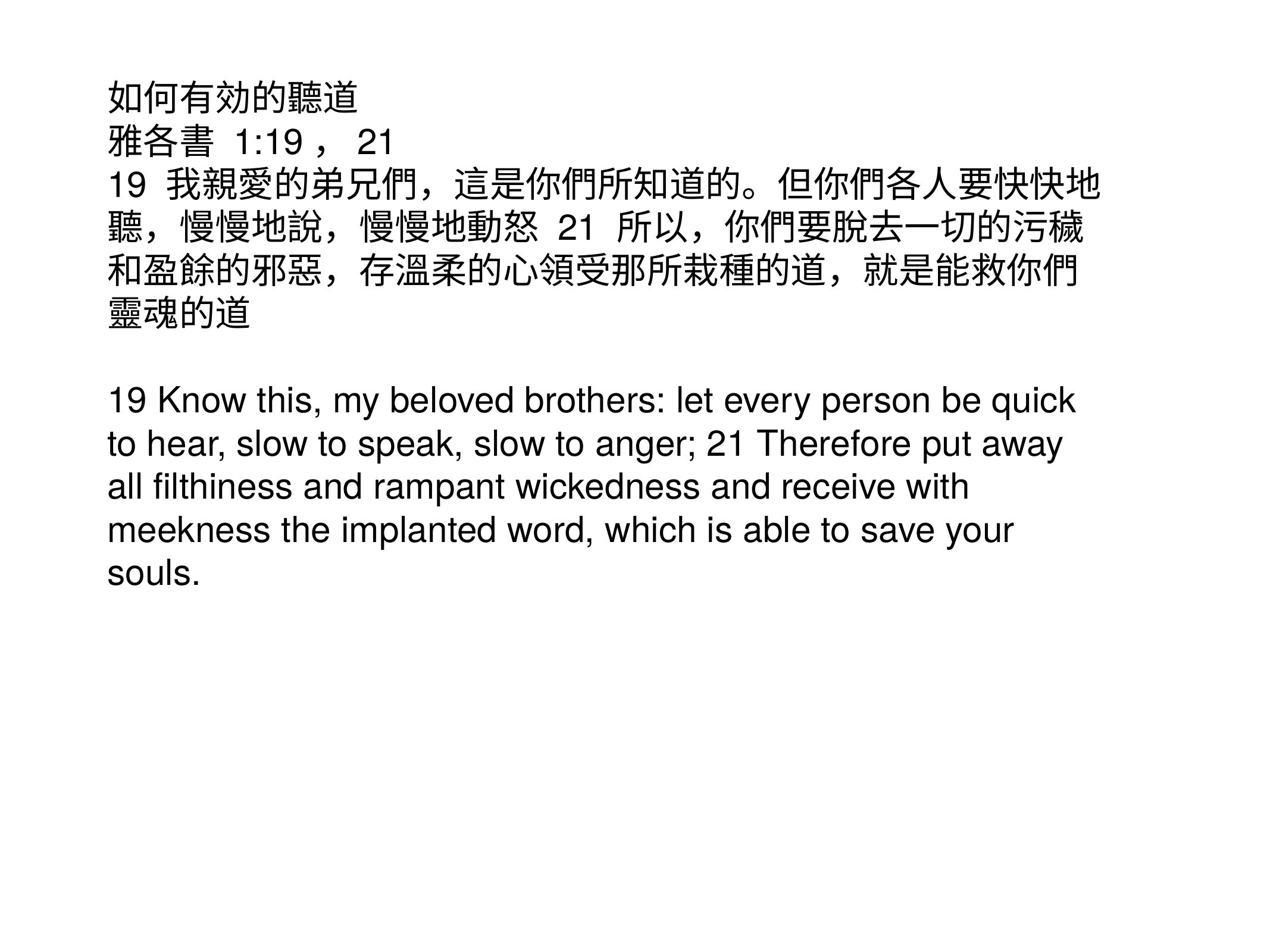

如何有効的聽道
雅各書 1:19，21
19 我親愛的弟兄們，這是你們所知道的。但你們各人要快快地聽，慢慢地說，慢慢地動怒 21 所以，你們要脫去一切的污穢和盈餘的邪惡，存溫柔的心領受那所栽種的道，就是能救你們靈魂的道

19 Know this, my beloved brothers: let every person be quick to hear, slow to speak, slow to anger; 21 Therefore put away all filthiness and rampant wickedness and receive with meekness the implanted word, which is able to save your souls.